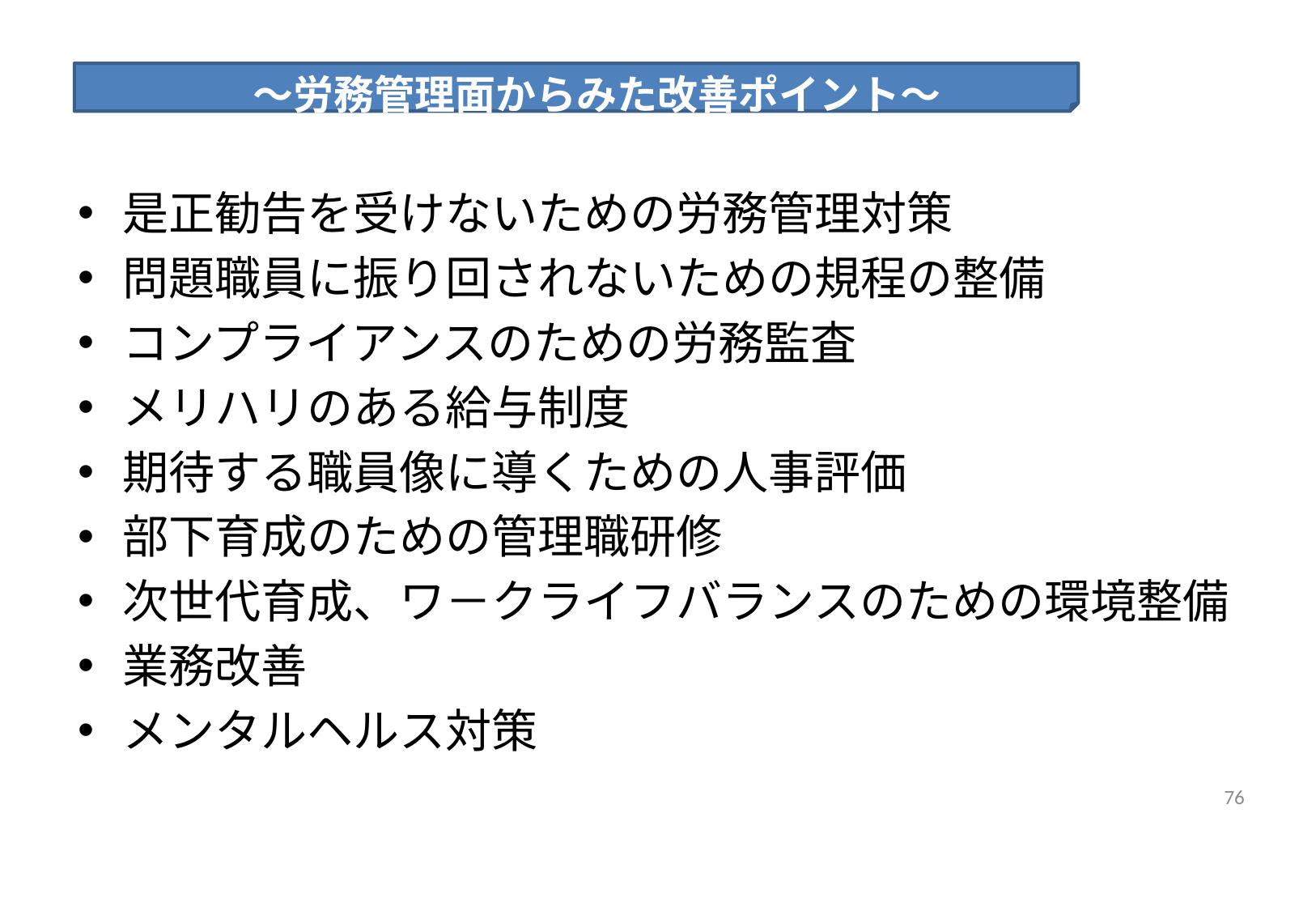

～労務管理面からみた改善ポイント～
是正勧告を受けないための労務管理対策
問題職員に振り回されないための規程の整備
コンプライアンスのための労務監査
メリハリのある給与制度
期待する職員像に導くための人事評価
部下育成のための管理職研修
次世代育成、ワ－クライフバランスのための環境整備
業務改善
メンタルヘルス対策

76